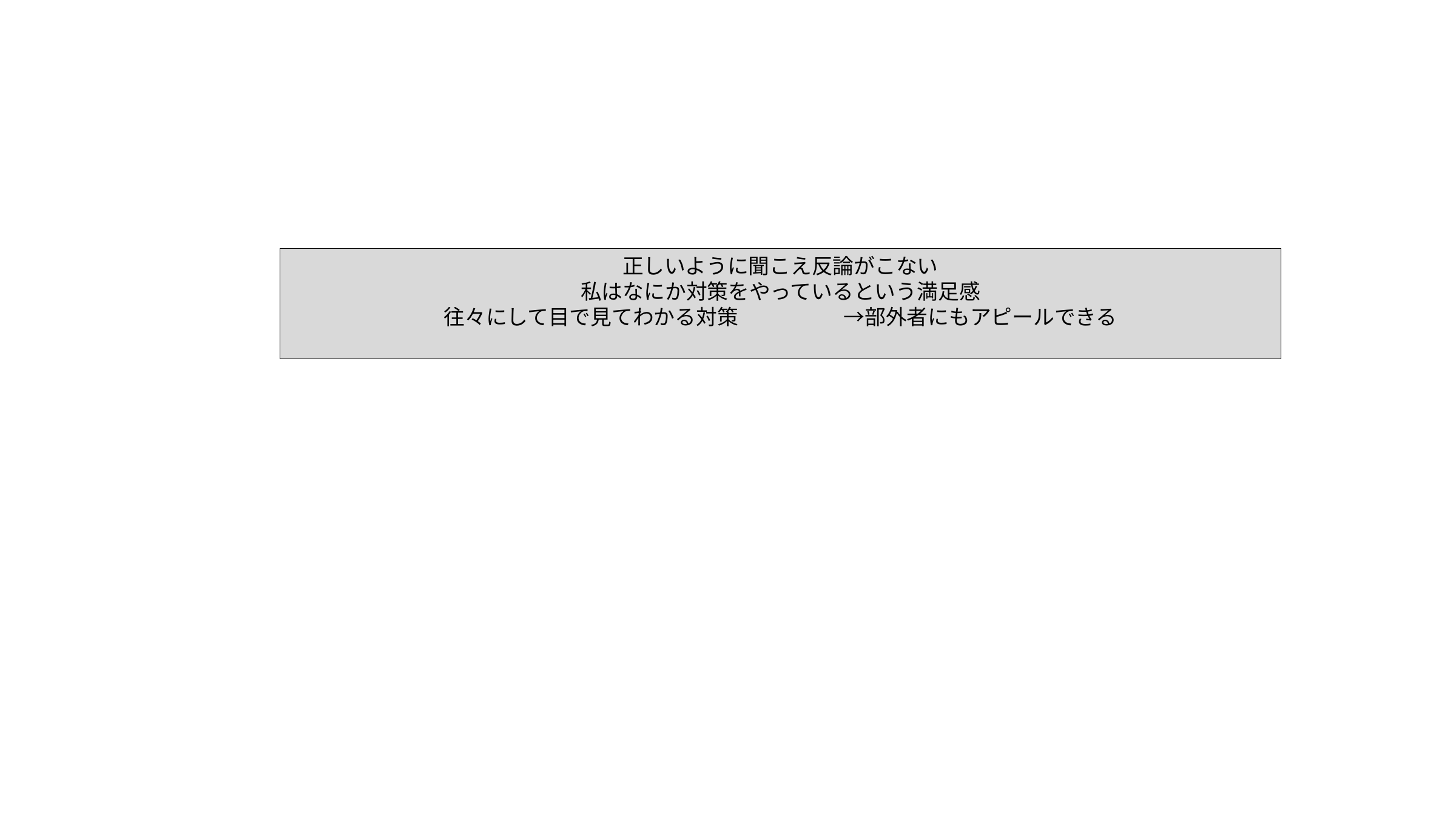

# 正しいように聞こえ反論がこない 私はなにか対策をやっているという満足感 往々にして目で見てわかる対策　　　　　→部外者にもアピールできる